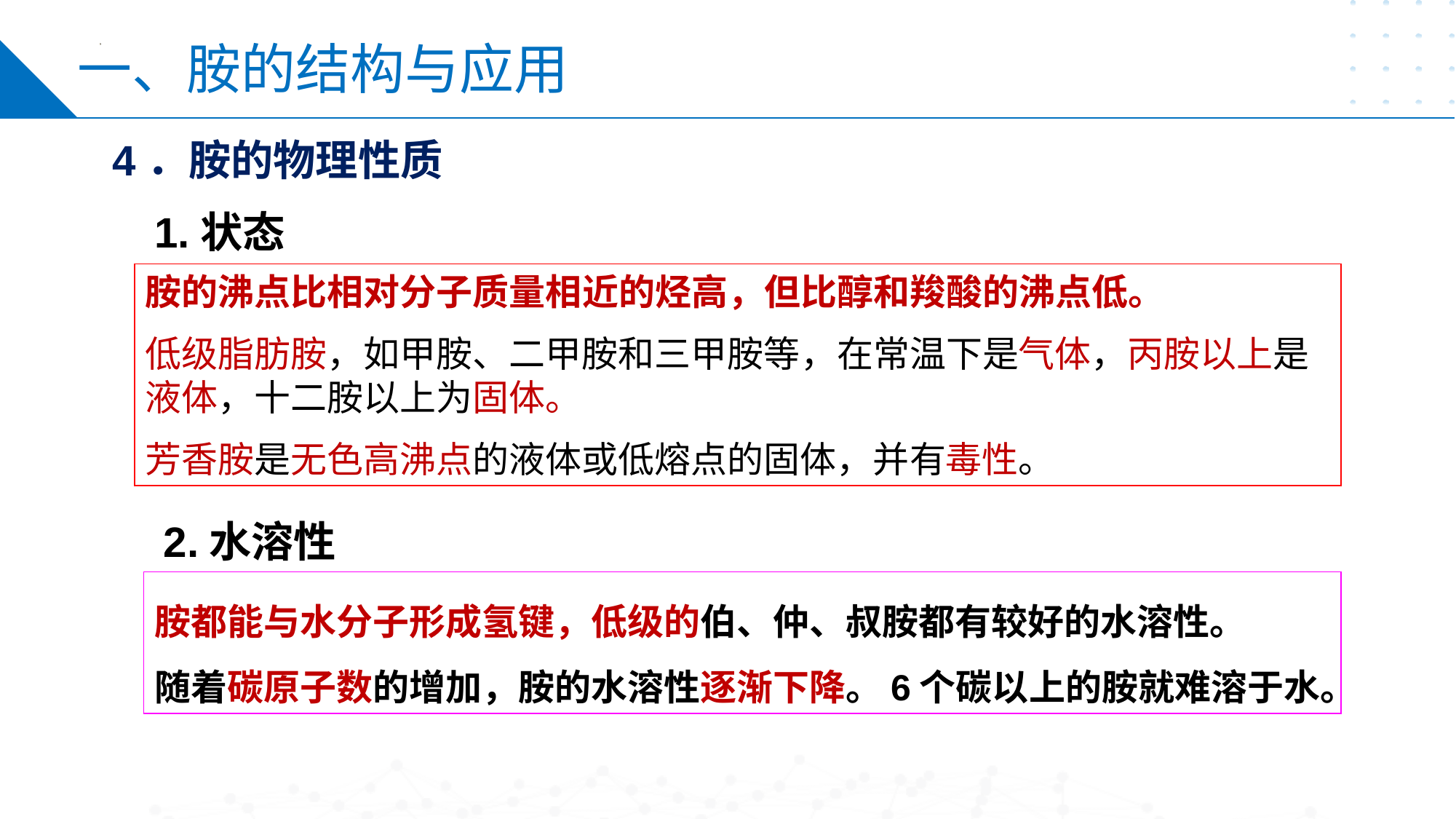

一、胺的结构与应用
4．胺的物理性质
1.状态
胺的沸点比相对分子质量相近的烃高，但比醇和羧酸的沸点低。
低级脂肪胺，如甲胺、二甲胺和三甲胺等，在常温下是气体，丙胺以上是液体，十二胺以上为固体。
芳香胺是无色高沸点的液体或低熔点的固体，并有毒性。
2.水溶性
胺都能与水分子形成氢键，低级的伯、仲、叔胺都有较好的水溶性。
随着碳原子数的增加，胺的水溶性逐渐下降。6个碳以上的胺就难溶于水。